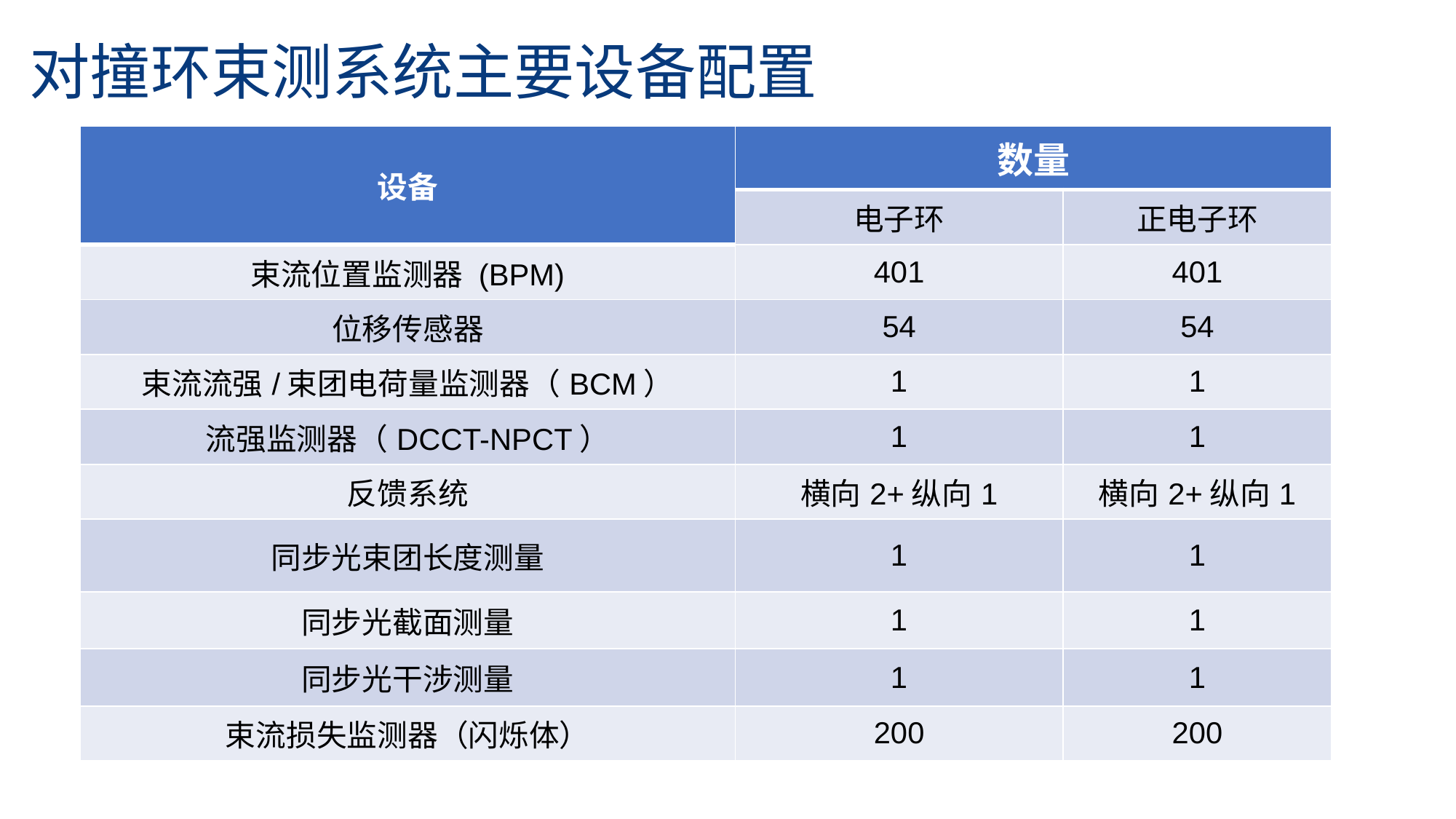

# 对撞环束测系统主要设备配置
| 设备 | 数量 |  |
| --- | --- | --- |
|  | 电子环 | 正电子环 |
| 束流位置监测器 (BPM) | 401 | 401 |
| 位移传感器 | 54 | 54 |
| 束流流强/束团电荷量监测器（BCM） | 1 | 1 |
| 流强监测器（DCCT-NPCT） | 1 | 1 |
| 反馈系统 | 横向2+纵向1 | 横向2+纵向1 |
| 同步光束团长度测量 | 1 | 1 |
| 同步光截面测量 | 1 | 1 |
| 同步光干涉测量 | 1 | 1 |
| 束流损失监测器（闪烁体） | 200 | 200 |